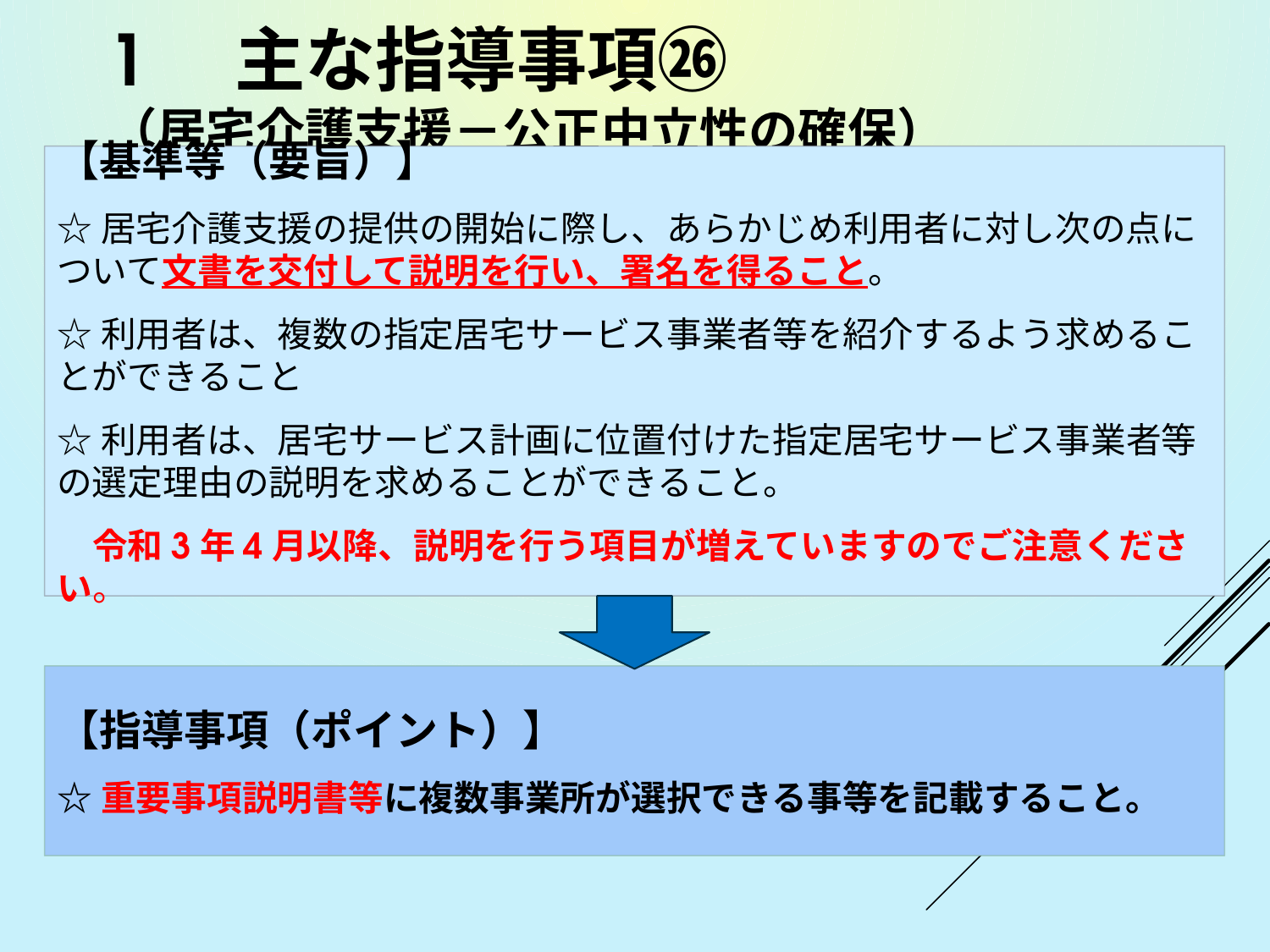

# 1　主な指導事項㉖ （居宅介護支援－公正中立性の確保）
【基準等（要旨）】
☆居宅介護支援の提供の開始に際し、あらかじめ利用者に対し次の点について文書を交付して説明を行い、署名を得ること。
☆利用者は、複数の指定居宅サービス事業者等を紹介するよう求めることができること
☆利用者は、居宅サービス計画に位置付けた指定居宅サービス事業者等の選定理由の説明を求めることができること。
　令和3年4月以降、説明を行う項目が増えていますのでご注意ください。

【指導事項（ポイント）】
☆重要事項説明書等に複数事業所が選択できる事等を記載すること。
30